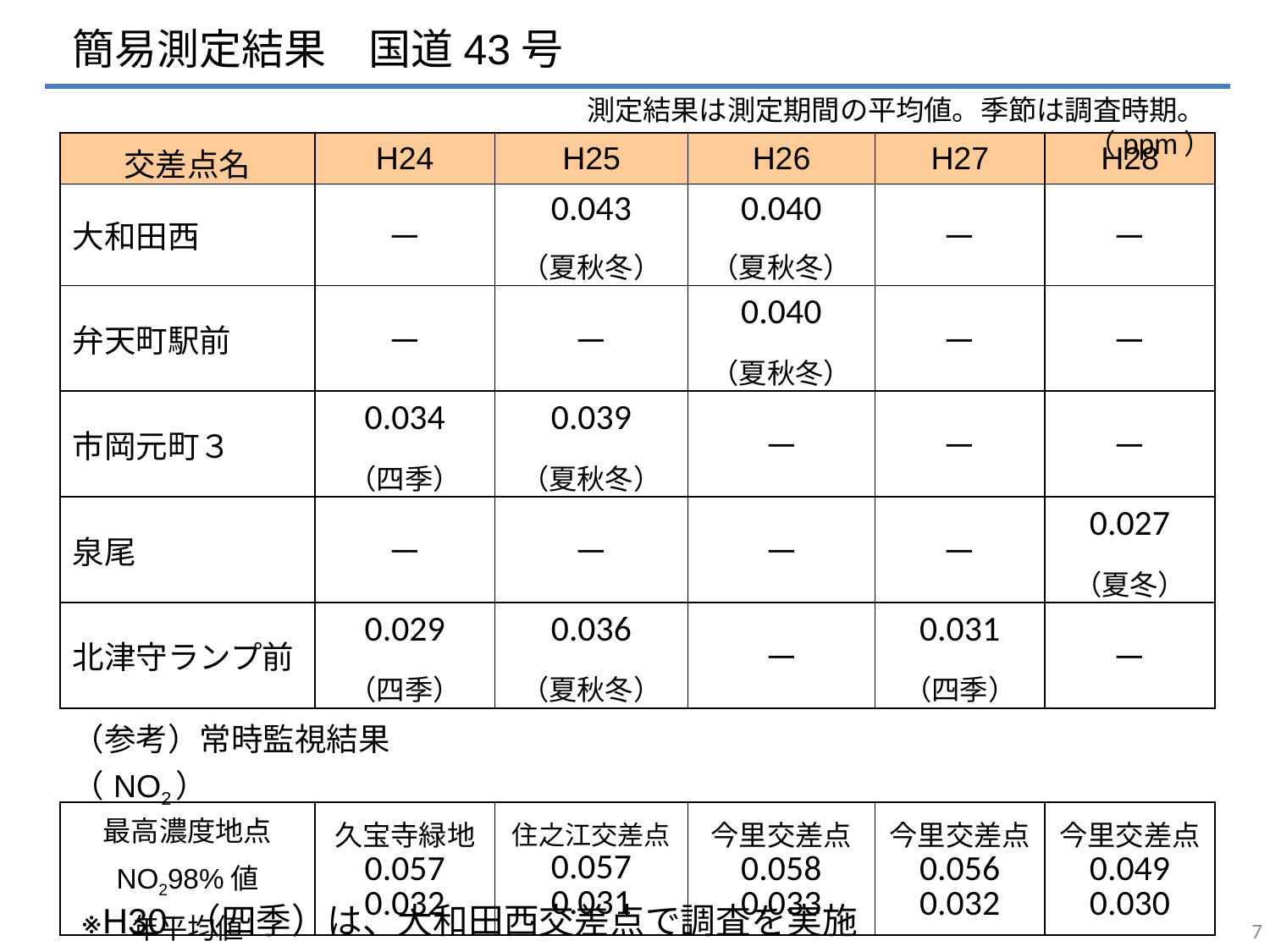

簡易測定結果　国道43号
測定結果は測定期間の平均値。季節は調査時期。  （ppm）
| 交差点名 | H24 | H25 | H26 | H27 | H28 |
| --- | --- | --- | --- | --- | --- |
| 大和田西 | － | 0.043 | 0.040 | － | － |
|  |  | （夏秋冬） | （夏秋冬） |  |  |
| 弁天町駅前 | － | － | 0.040 | － | － |
|  |  |  | （夏秋冬） |  |  |
| 市岡元町３ | 0.034 | 0.039 | － | － | － |
|  | （四季） | （夏秋冬） |  |  |  |
| 泉尾 | － | － | － | － | 0.027 |
|  |  |  |  |  | （夏冬） |
| 北津守ランプ前 | 0.029 | 0.036 | － | 0.031 | － |
|  | （四季） | （夏秋冬） |  | （四季） |  |
| （参考）常時監視結果（NO2） |  |  |  |  |  |
| 最高濃度地点 NO298%値 年平均値 | 久宝寺緑地 0.057 0.032 | 住之江交差点 0.057 0.031 | 今里交差点 0.058 0.033 | 今里交差点 0.056 0.032 | 今里交差点 0.049 0.030 |
※H30 （四季）は、大和田西交差点で調査を実施
7